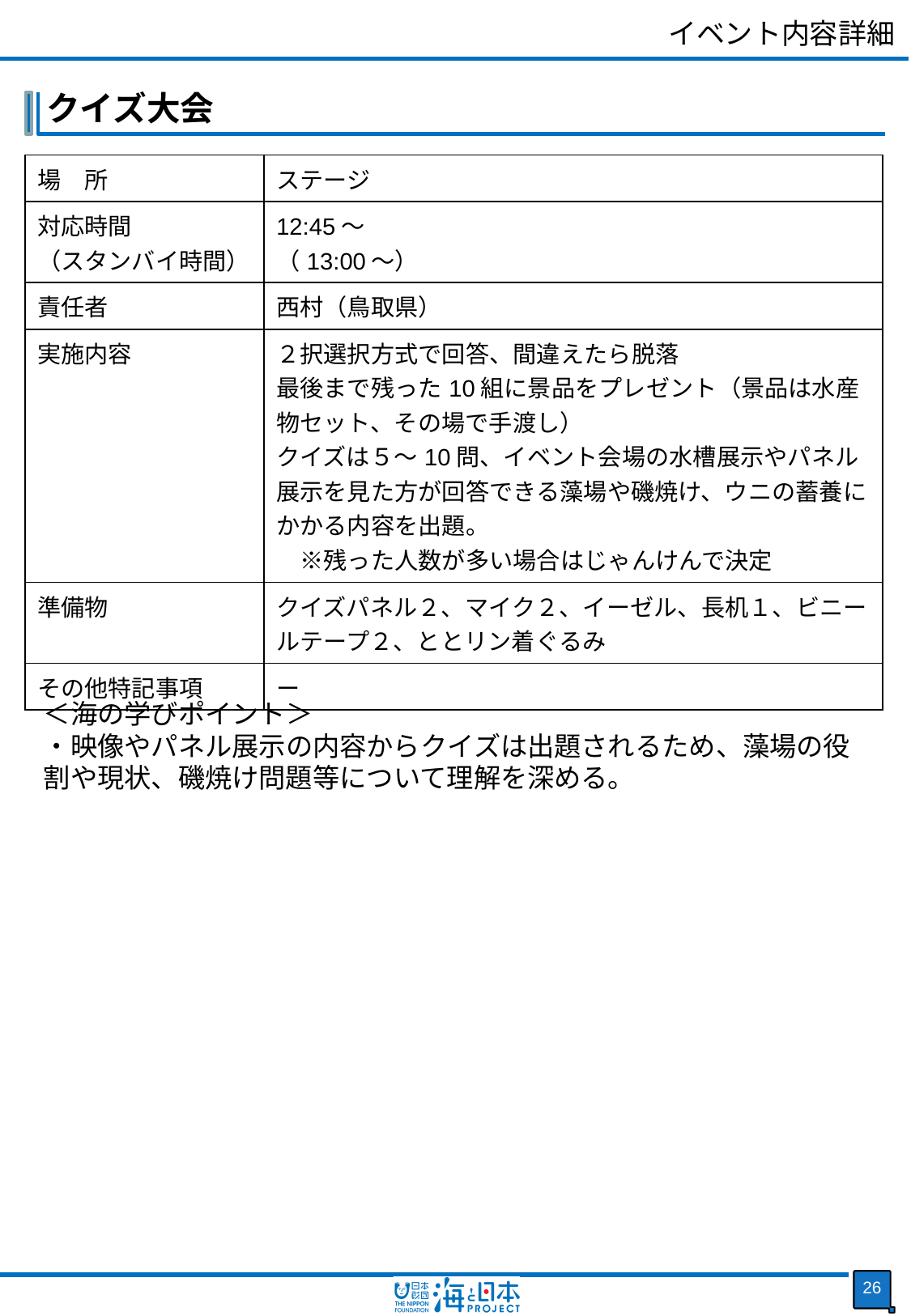

イベント内容詳細
クイズ大会

| 場　所 | ステージ |
| --- | --- |
| 対応時間 （スタンバイ時間） | 12:45～ （13:00～） |
| 責任者 | 西村（鳥取県） |
| 実施内容 | ２択選択方式で回答、間違えたら脱落 最後まで残った10組に景品をプレゼント（景品は水産物セット、その場で手渡し） クイズは５～10問、イベント会場の水槽展示やパネル展示を見た方が回答できる藻場や磯焼け、ウニの蓄養にかかる内容を出題。 　※残った人数が多い場合はじゃんけんで決定 |
| 準備物 | クイズパネル２、マイク２、イーゼル、長机１、ビニールテープ２、ととリン着ぐるみ |
| その他特記事項 | ー |
＜海の学びポイント＞
・映像やパネル展示の内容からクイズは出題されるため、藻場の役割や現状、磯焼け問題等について理解を深める。
26